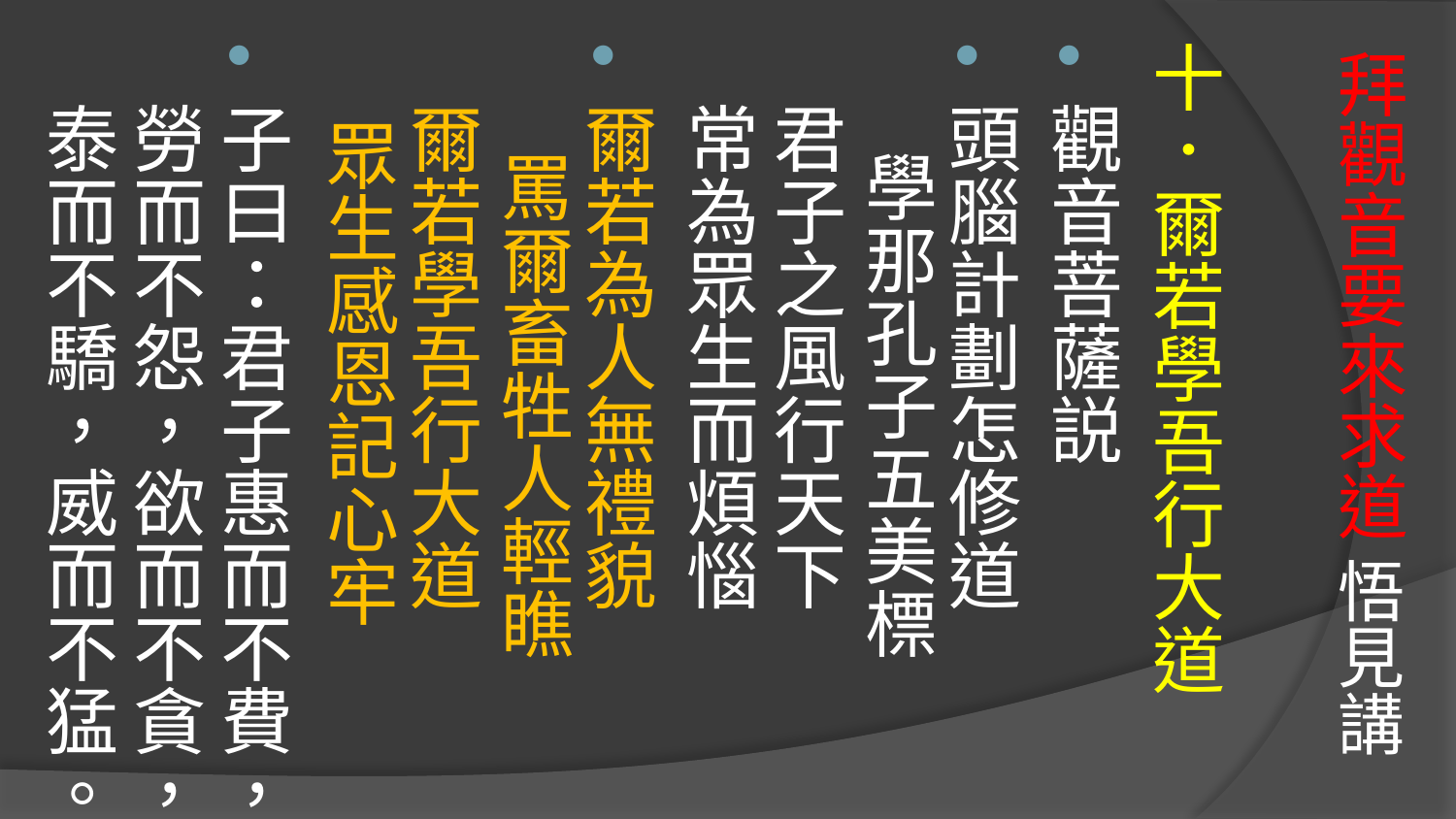

# 拜觀音要來求道 悟見講
十．爾若學吾行大道
觀音菩薩説
頭腦計劃怎修道              學那孔子五美標
君子之風行天下          常為眾生而煩惱
爾若為人無禮貌              罵爾畜牲人輕瞧
爾若學吾行大道            眾生感恩記心牢
子曰：君子惠而不費，勞而不怨，欲而不貪，泰而不驕，威而不猛。